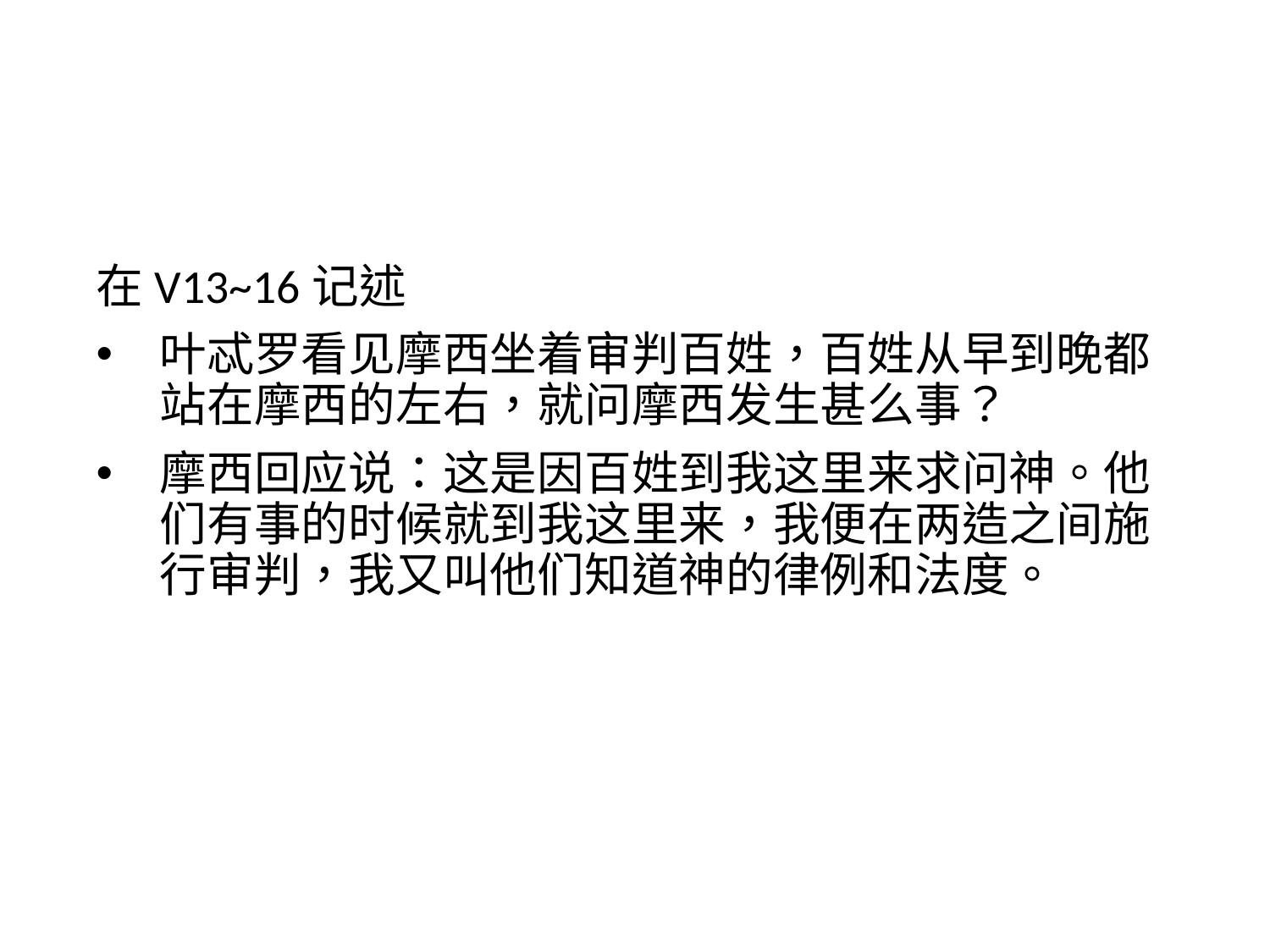

#
在V13~16记述
叶忒罗看见摩西坐着审判百姓，百姓从早到晚都站在摩西的左右，就问摩西发生甚么事？
摩西回应说：这是因百姓到我这里来求问神。他们有事的时候就到我这里来，我便在两造之间施行审判，我又叫他们知道神的律例和法度。